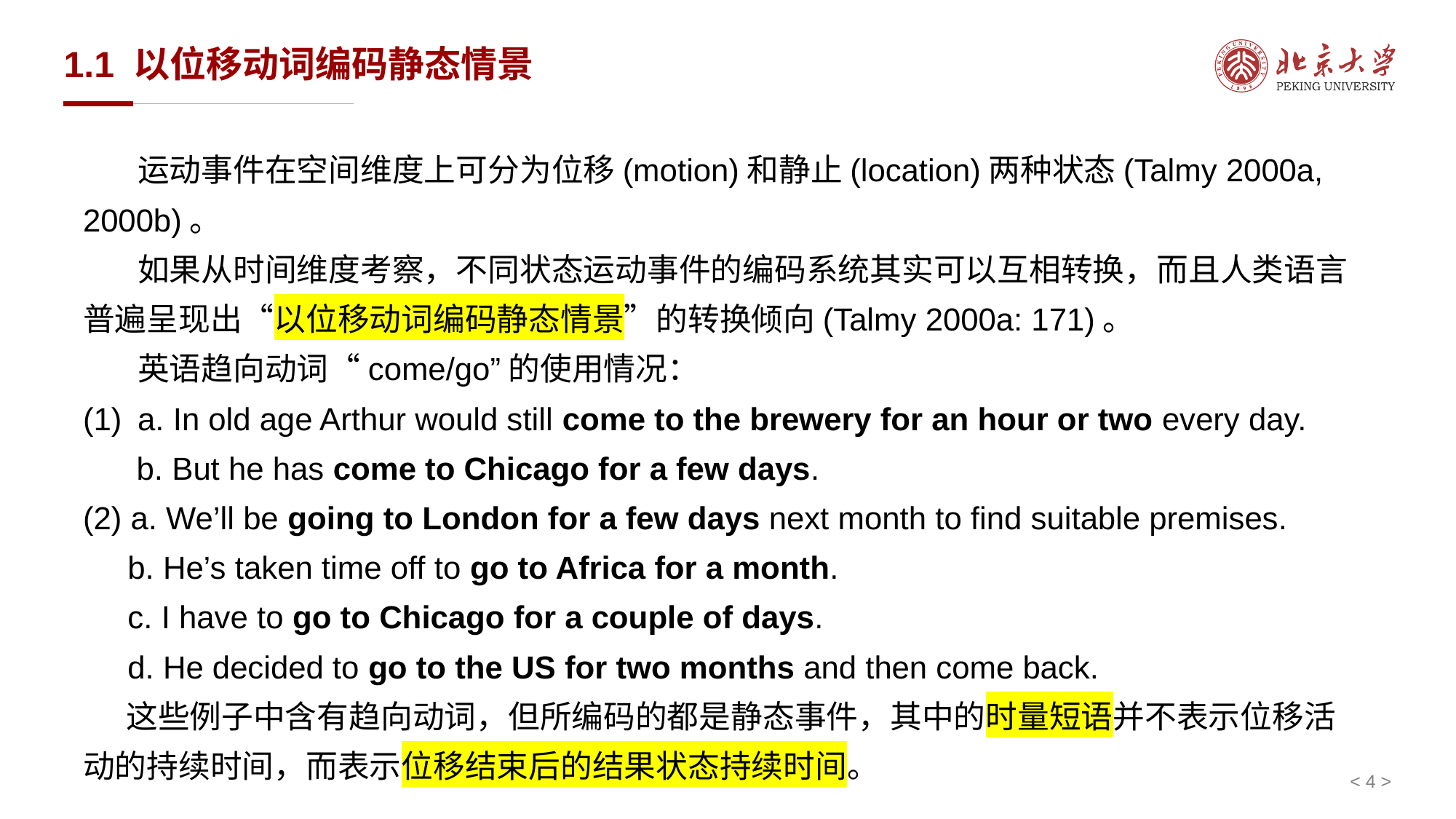

# 1.1 以位移动词编码静态情景
运动事件在空间维度上可分为位移(motion)和静止(location)两种状态(Talmy 2000a, 2000b)。
如果从时间维度考察，不同状态运动事件的编码系统其实可以互相转换，而且人类语言普遍呈现出“以位移动词编码静态情景”的转换倾向(Talmy 2000a: 171)。
英语趋向动词“come/go”的使用情况：
a. In old age Arthur would still come to the brewery for an hour or two every day.
      b. But he has come to Chicago for a few days.
(2) a. We’ll be going to London for a few days next month to find suitable premises.
     b. He’s taken time off to go to Africa for a month.
     c. I have to go to Chicago for a couple of days.
     d. He decided to go to the US for two months and then come back.
     这些例子中含有趋向动词，但所编码的都是静态事件，其中的时量短语并不表示位移活动的持续时间，而表示位移结束后的结果状态持续时间。
< 4 >